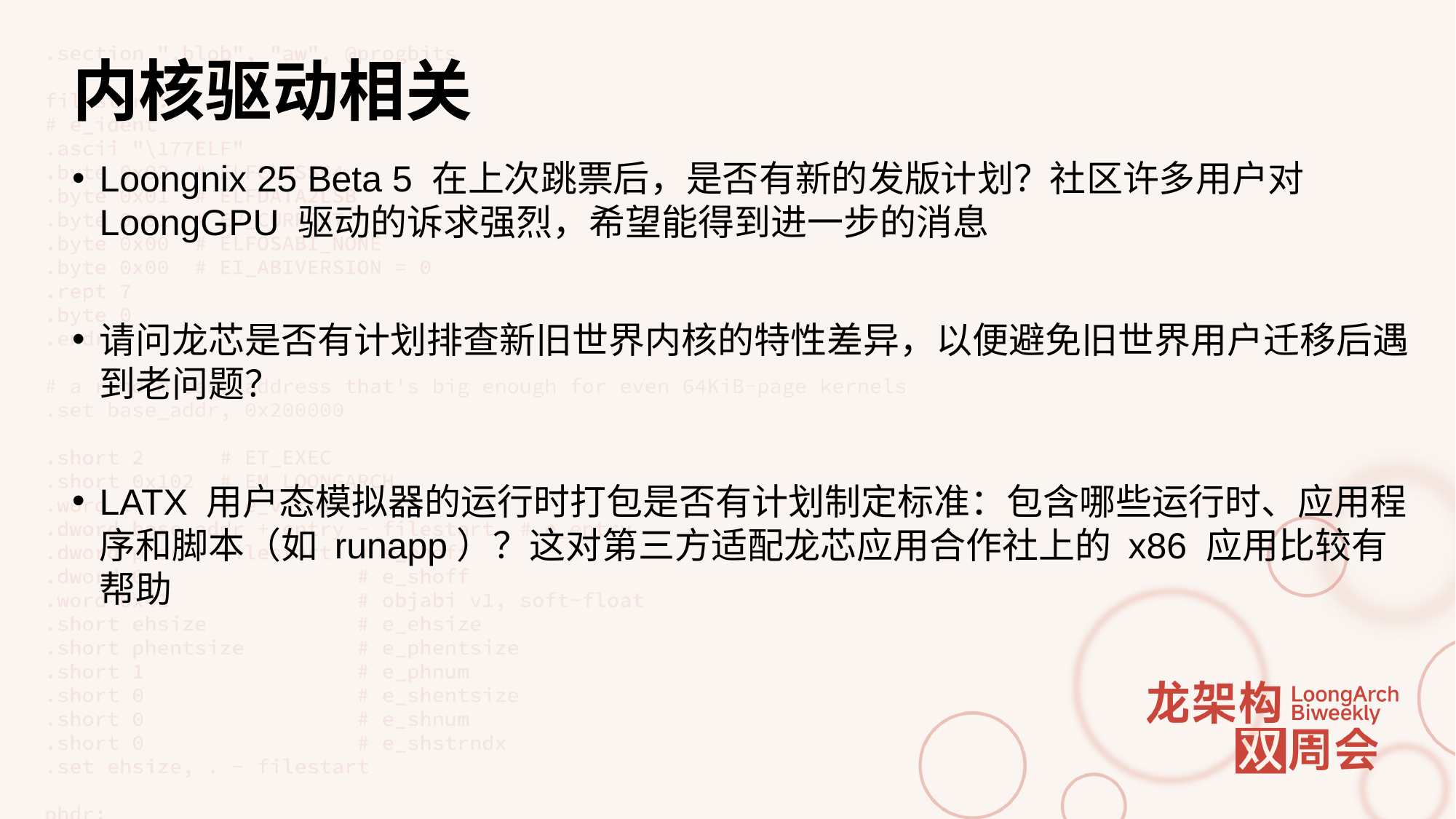

# 内核驱动相关
Loongnix 25 Beta 5 在上次跳票后，是否有新的发版计划？社区许多用户对 LoongGPU 驱动的诉求强烈，希望能得到进一步的消息

请问龙芯是否有计划排查新旧世界内核的特性差异，以便避免旧世界用户迁移后遇到老问题？

LATX 用户态模拟器的运行时打包是否有计划制定标准：包含哪些运行时、应用程序和脚本（如 runapp）？这对第三方适配龙芯应用合作社上的 x86 应用比较有帮助